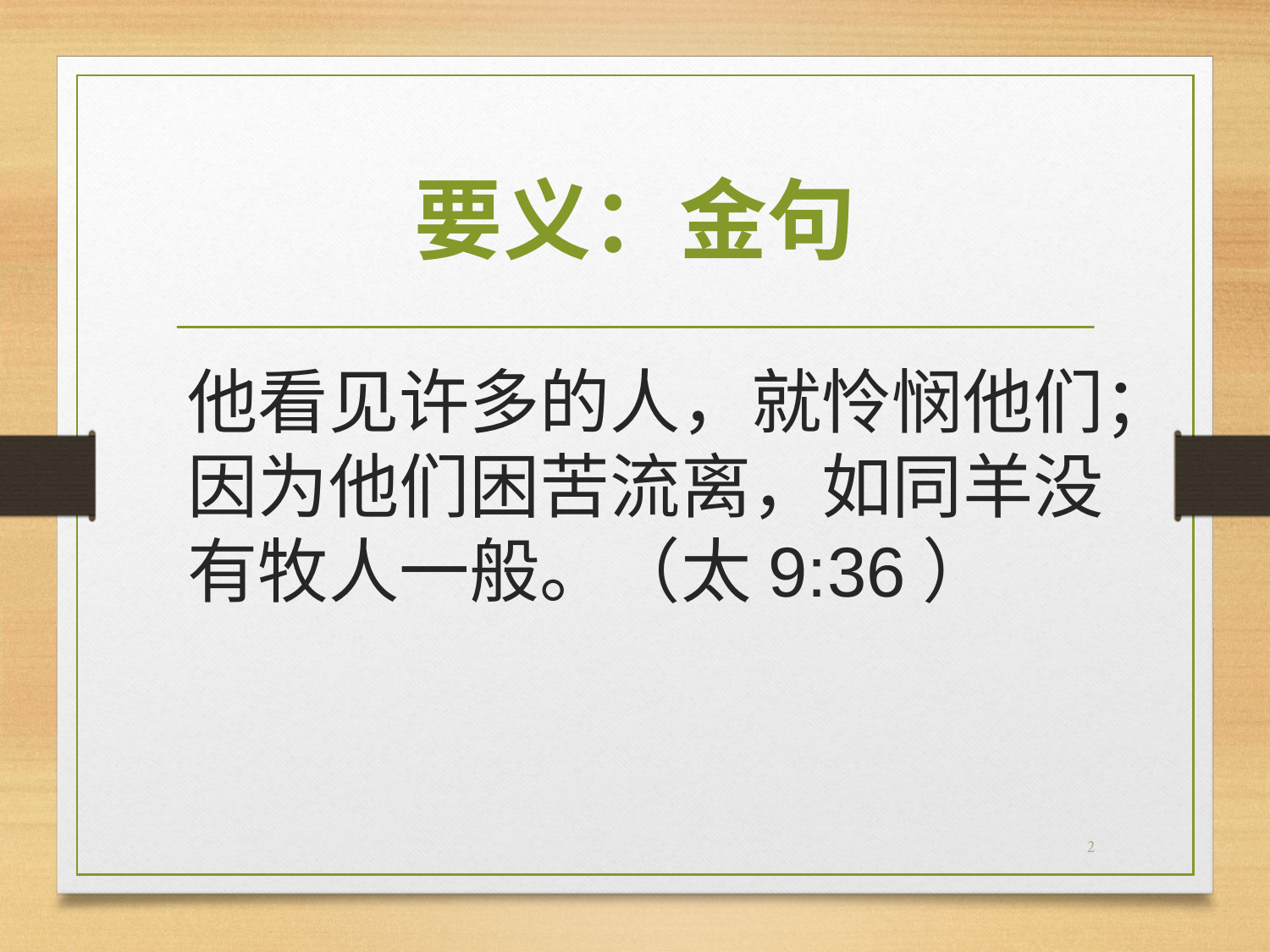

# 要义：金句
他看见许多的人，就怜悯他们；因为他们困苦流离，如同羊没有牧人一般。（太9:36）
2